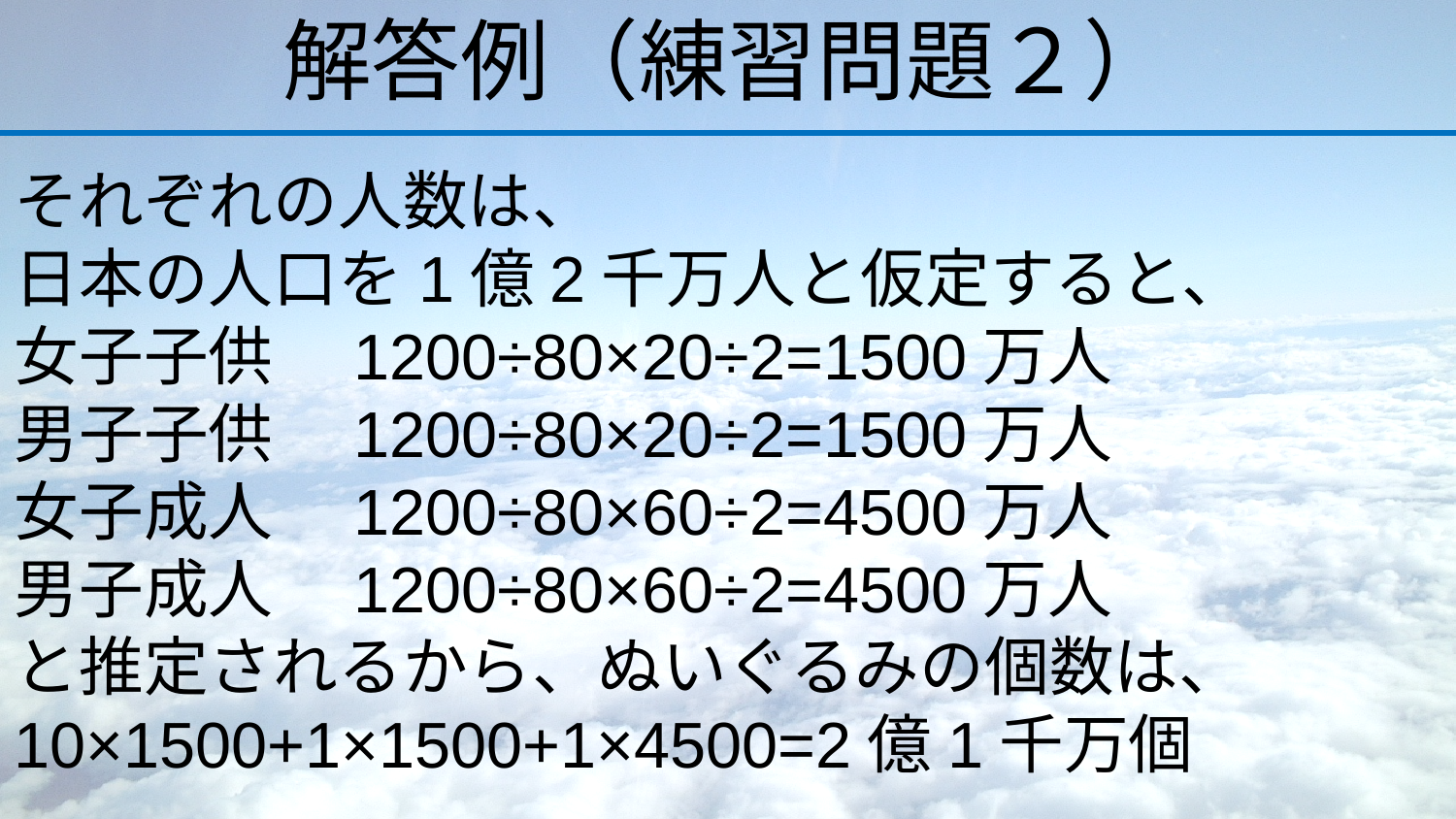

# 解答例（練習問題２）
それぞれの人数は、
日本の人口を1億2千万人と仮定すると、
女子子供　1200÷80×20÷2=1500万人
男子子供　1200÷80×20÷2=1500万人
女子成人　1200÷80×60÷2=4500万人
男子成人　1200÷80×60÷2=4500万人
と推定されるから、ぬいぐるみの個数は、
10×1500+1×1500+1×4500=2億1千万個